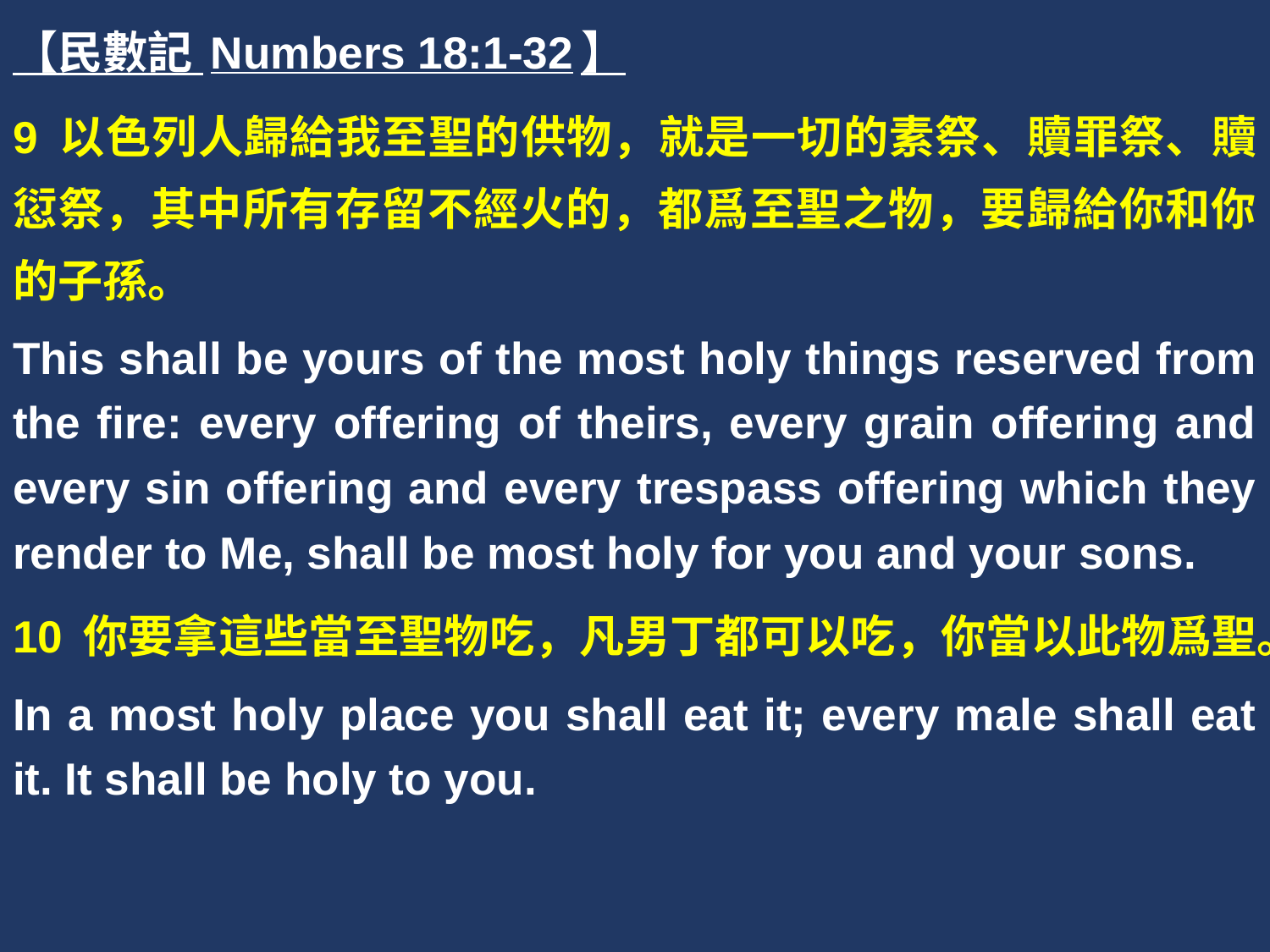

【民數記 Numbers 18:1-32】
9 以色列人歸給我至聖的供物，就是一切的素祭、贖罪祭、贖愆祭，其中所有存留不經火的，都爲至聖之物，要歸給你和你的子孫。
This shall be yours of the most holy things reserved from the fire: every offering of theirs, every grain offering and every sin offering and every trespass offering which they render to Me, shall be most holy for you and your sons.
10 你要拿這些當至聖物吃，凡男丁都可以吃，你當以此物爲聖。
In a most holy place you shall eat it; every male shall eat it. It shall be holy to you.